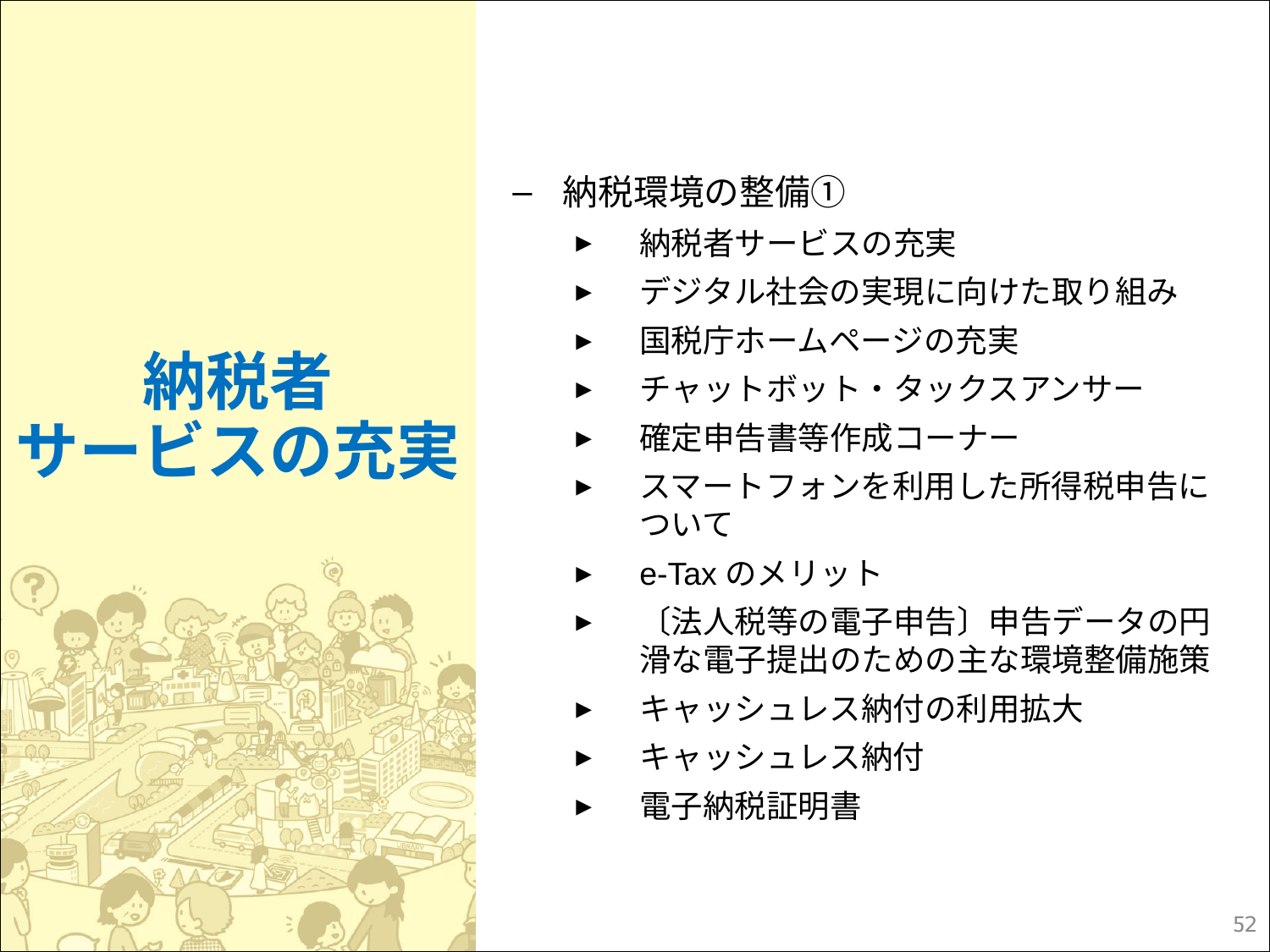

納税者
サービスの充実

納税環境の整備①
納税者サービスの充実
デジタル社会の実現に向けた取り組み
国税庁ホームページの充実
チャットボット・タックスアンサー
確定申告書等作成コーナー
スマートフォンを利用した所得税申告について
e-Taxのメリット
〔法人税等の電子申告〕申告データの円滑な電子提出のための主な環境整備施策
キャッシュレス納付の利用拡大
キャッシュレス納付
電子納税証明書
52